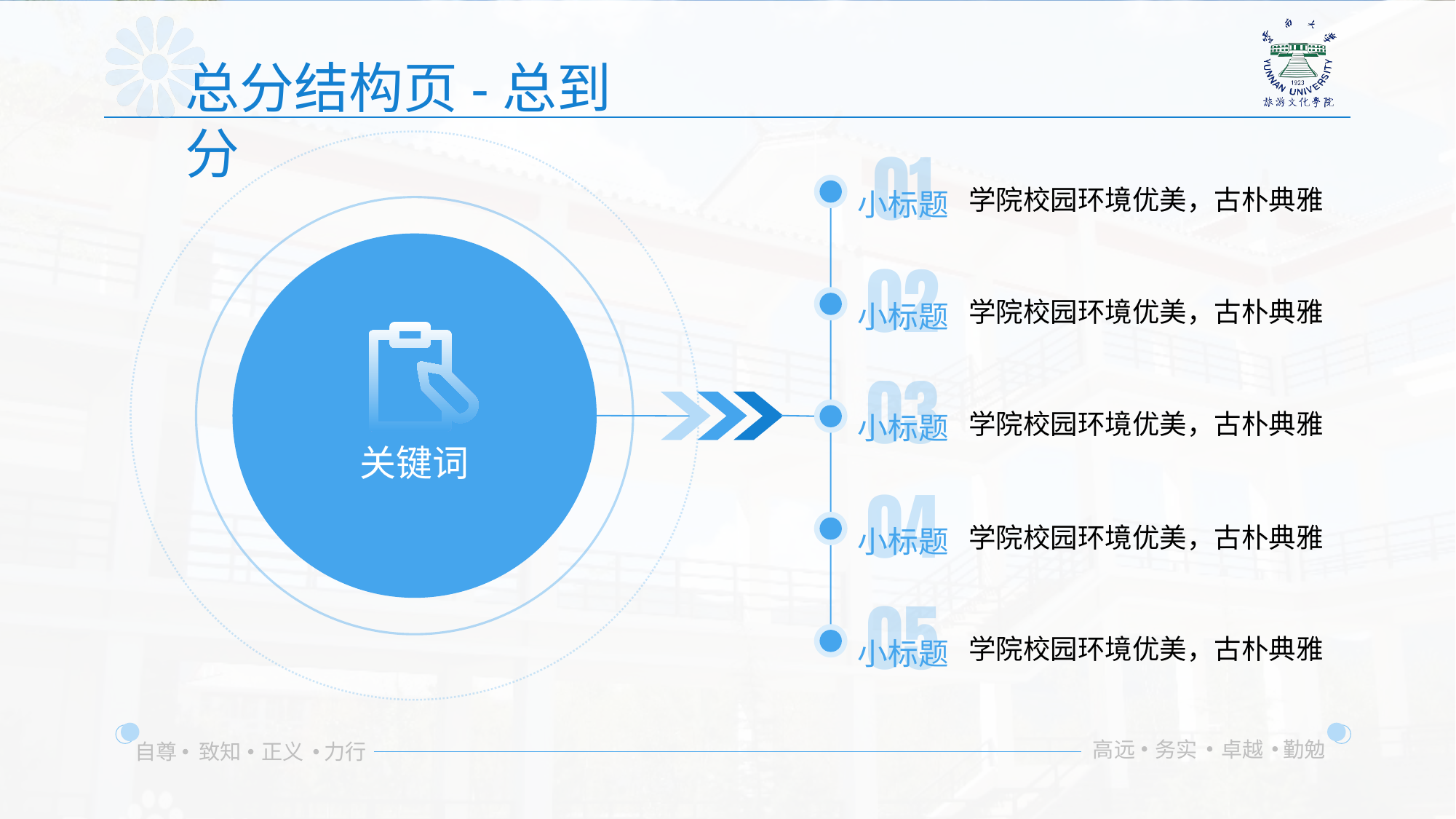

总分结构页-总到分

关键词
01
小标题
学院校园环境优美，古朴典雅

02
小标题
学院校园环境优美，古朴典雅

03
小标题
学院校园环境优美，古朴典雅

04
小标题
学院校园环境优美，古朴典雅

05
小标题
学院校园环境优美，古朴典雅